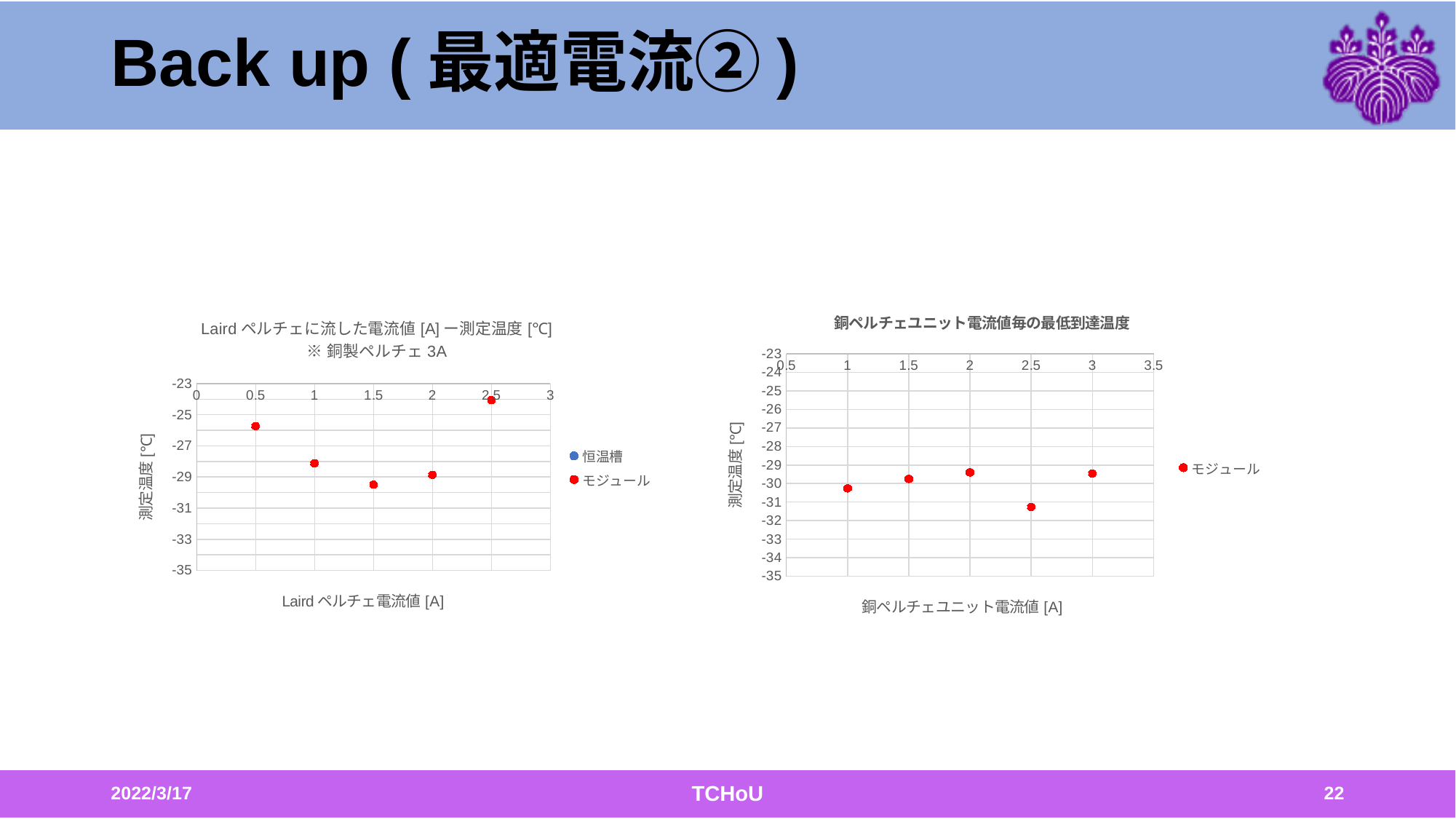

# Back up (最適電流②)

### Chart: 銅ペルチェユニット電流値毎の最低到達温度

| Category |  |
|---|---|

### Chart: Lairdペルチェに流した電流値[A]ー測定温度[℃]
※銅製ペルチェ3A

| Category |  |  |
|---|---|---|
2022/3/17
22
TCHoU